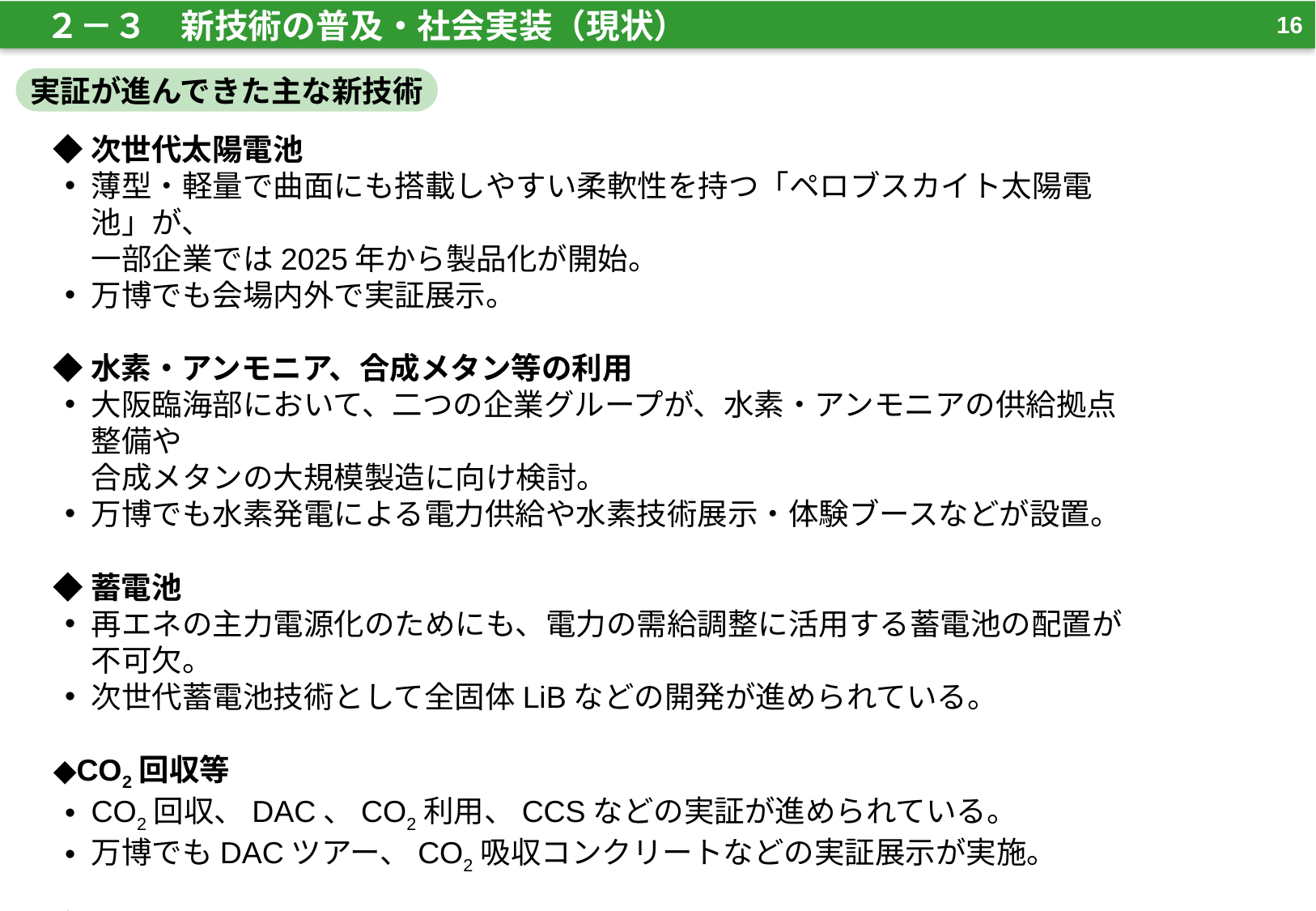

16
　２－３　新技術の普及・社会実装（現状）
実証が進んできた主な新技術
◆次世代太陽電池
薄型・軽量で曲面にも搭載しやすい柔軟性を持つ「ペロブスカイト太陽電池」が、
一部企業では2025年から製品化が開始。
万博でも会場内外で実証展示。

◆水素・アンモニア、合成メタン等の利用
大阪臨海部において、二つの企業グループが、水素・アンモニアの供給拠点整備や
合成メタンの大規模製造に向け検討。
万博でも水素発電による電力供給や水素技術展示・体験ブースなどが設置。

◆蓄電池
再エネの主力電源化のためにも、電力の需給調整に活用する蓄電池の配置が不可欠。
次世代蓄電池技術として全固体LiBなどの開発が進められている。

◆CO2回収等
CO2回収、DAC、CO2利用、CCSなどの実証が進められている。
万博でもDACツアー、CO2吸収コンクリートなどの実証展示が実施。

◆バイオプラスチック
原料として植物などの再生可能な有機資源を使用するバイオマスプラスチック、環境中で分解される生分解性プラスチックの導入が始まりつつある。